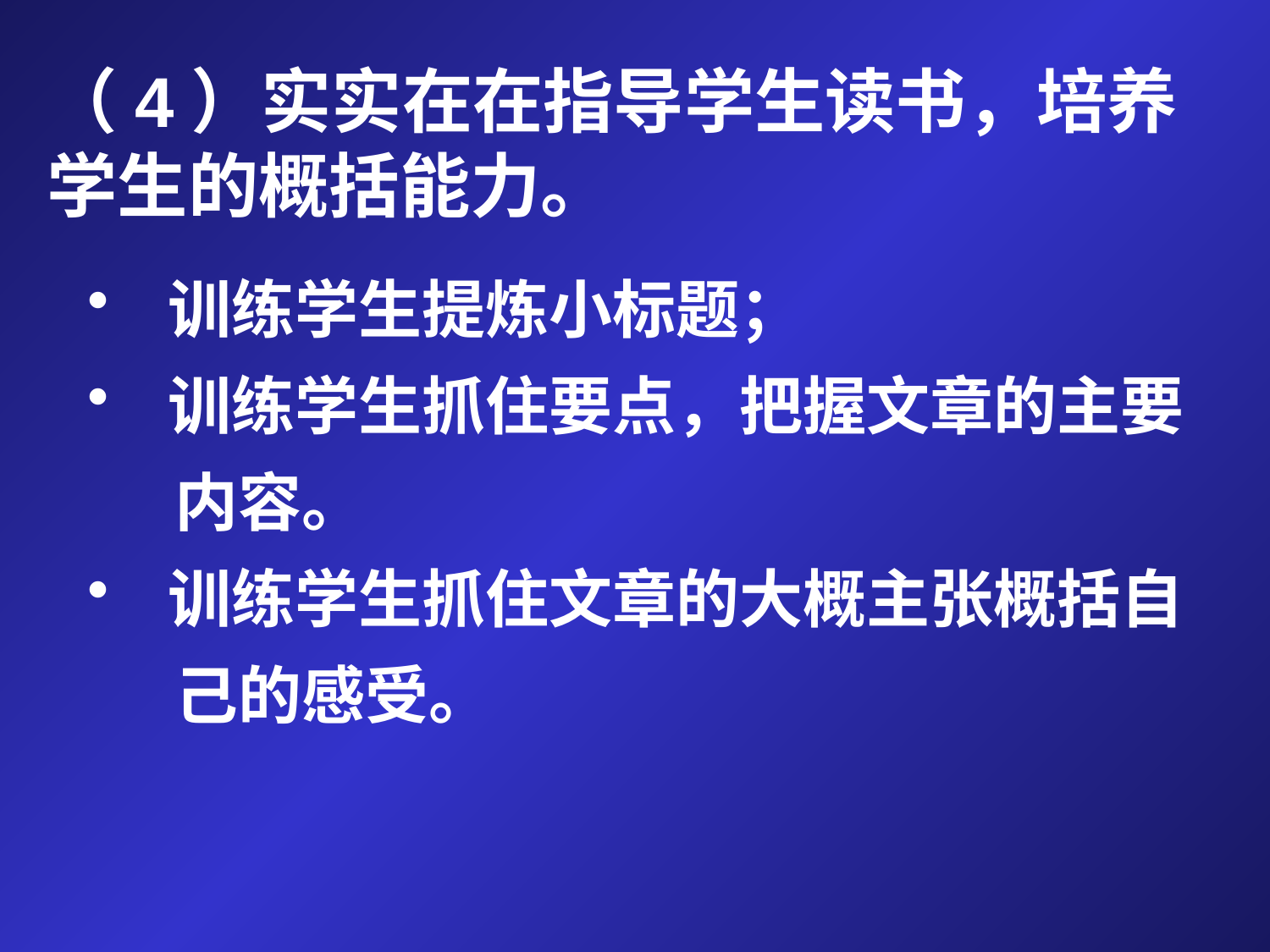

# （4）实实在在指导学生读书，培养学生的概括能力。
   训练学生提炼小标题；
   训练学生抓住要点，把握文章的主要
     内容。
   训练学生抓住文章的大概主张概括自
     己的感受。